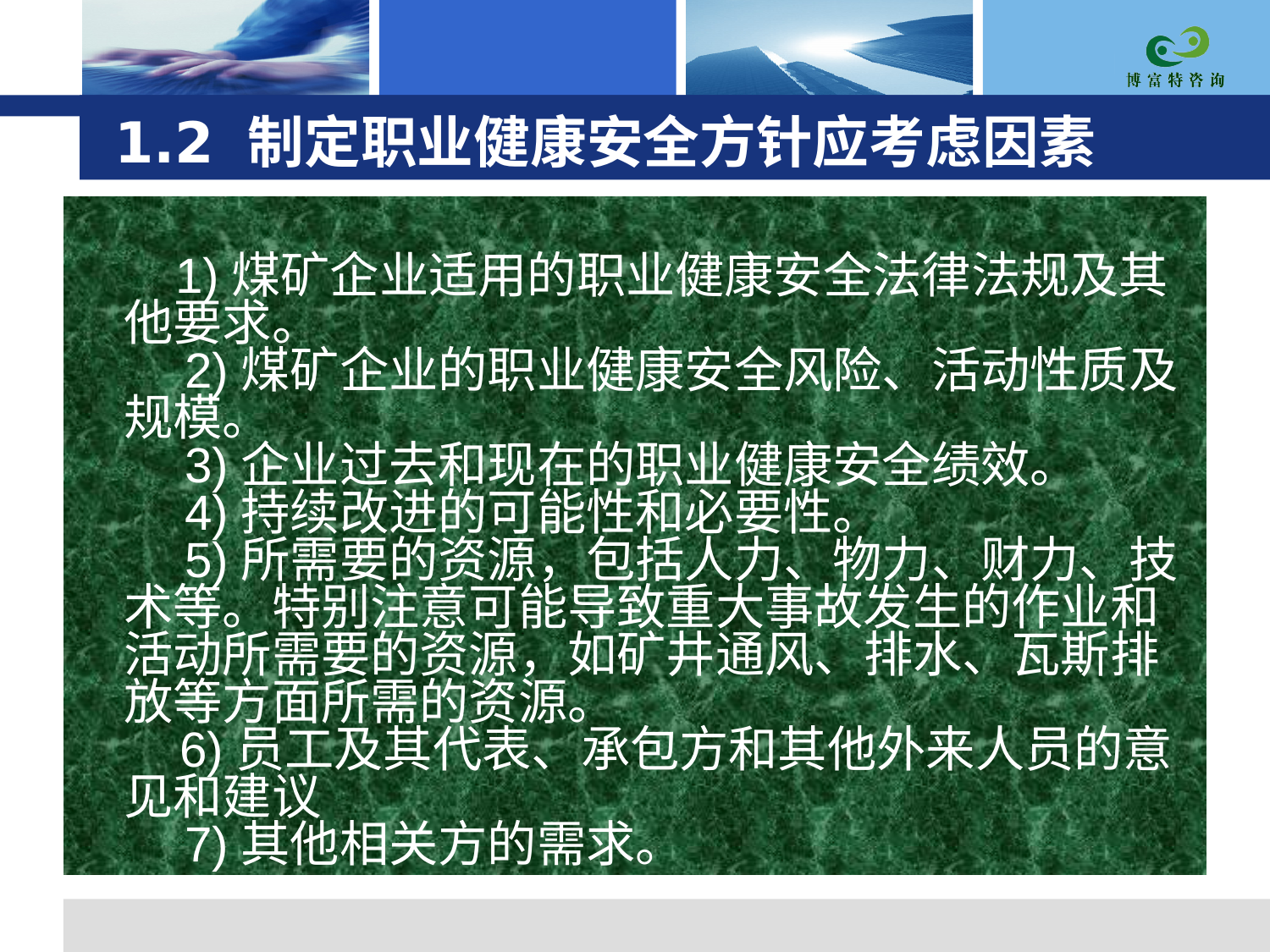

# 1.2 制定职业健康安全方针应考虑因素

    　  1)煤矿企业适用的职业健康安全法律法规及其他要求。
　2)煤矿企业的职业健康安全风险、活动性质及规模。
　3)企业过去和现在的职业健康安全绩效。
　4)持续改进的可能性和必要性。
　5)所需要的资源，包括人力、物力、财力、技术等。特别注意可能导致重大事故发生的作业和活动所需要的资源，如矿井通风、排水、瓦斯排放等方面所需的资源。
    6)员工及其代表、承包方和其他外来人员的意见和建议
　7)其他相关方的需求。